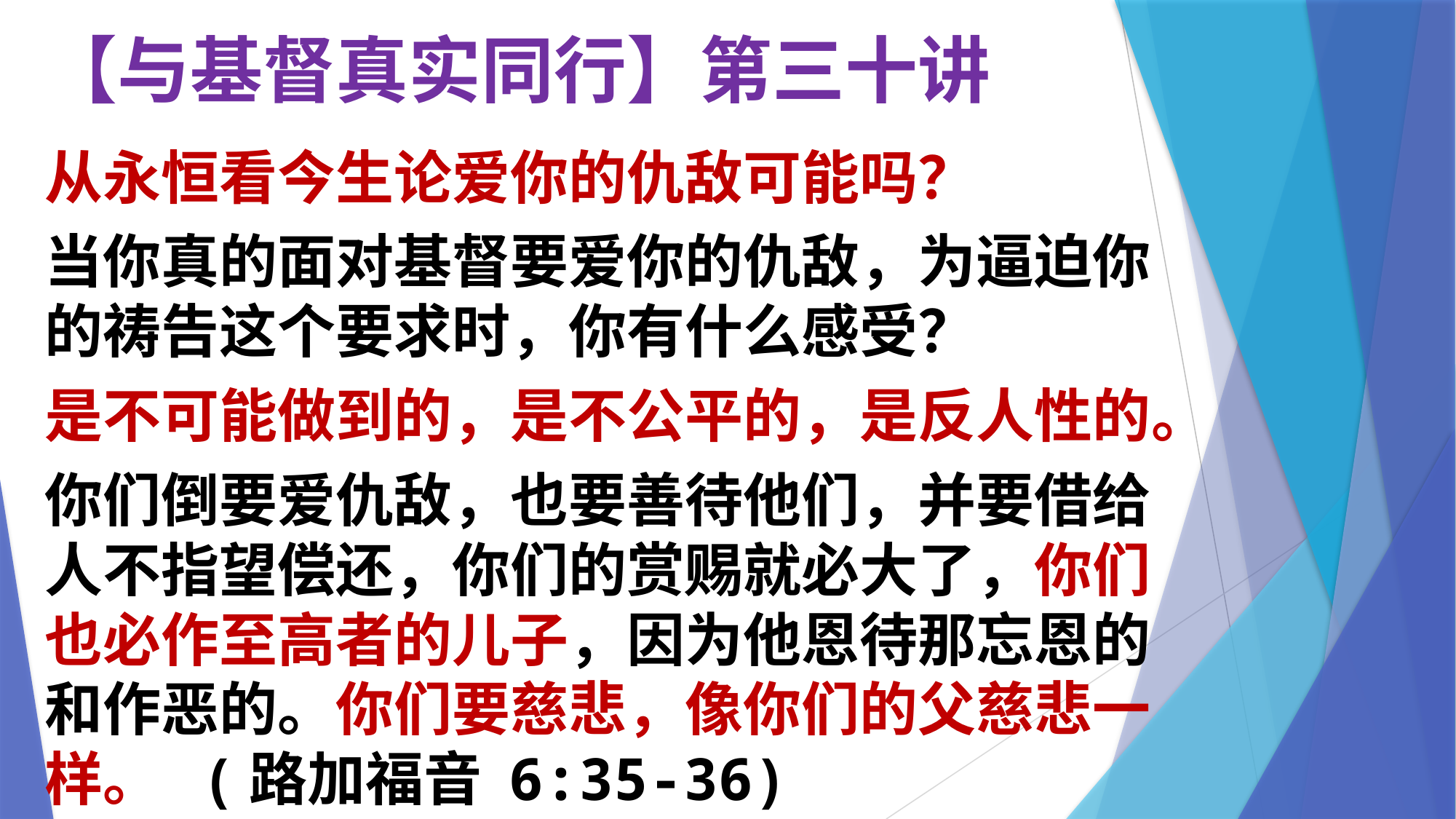

# 【与基督真实同行】第三十讲
从永恒看今生论爱你的仇敌可能吗？
当你真的面对基督要爱你的仇敌，为逼迫你的祷告这个要求时，你有什么感受？
是不可能做到的，是不公平的，是反人性的。
你们倒要爱仇敌，也要善待他们，并要借给人不指望偿还，你们的赏赐就必大了，你们也必作至高者的儿子，因为他恩待那忘恩的和作恶的。你们要慈悲，像你们的父慈悲一样。  (路加福音 6:35-36)